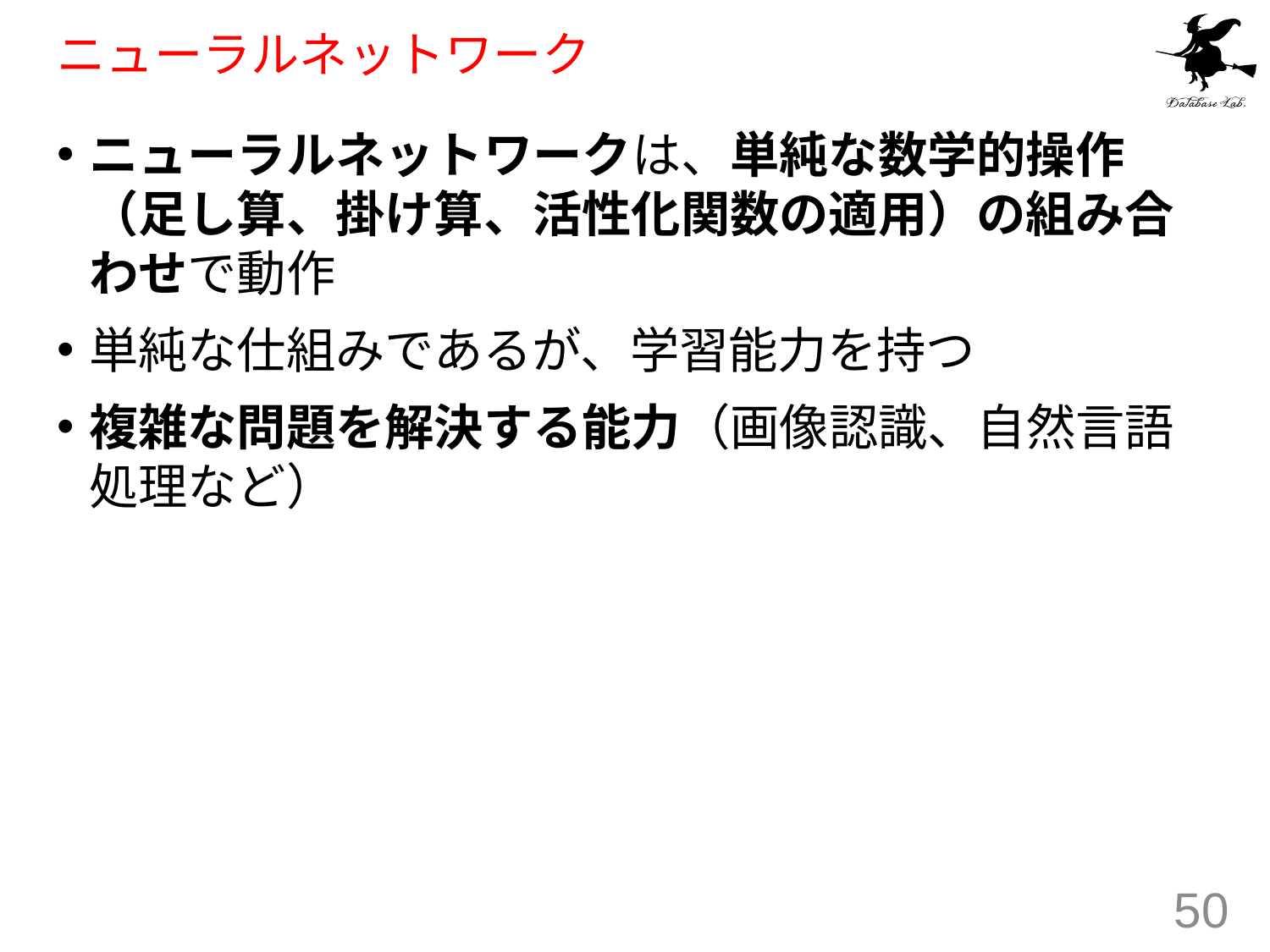

# ニューラルネットワーク
ニューラルネットワークは、単純な数学的操作（足し算、掛け算、活性化関数の適用）の組み合わせで動作
単純な仕組みであるが、学習能力を持つ
複雑な問題を解決する能力（画像認識、自然言語処理など）

50